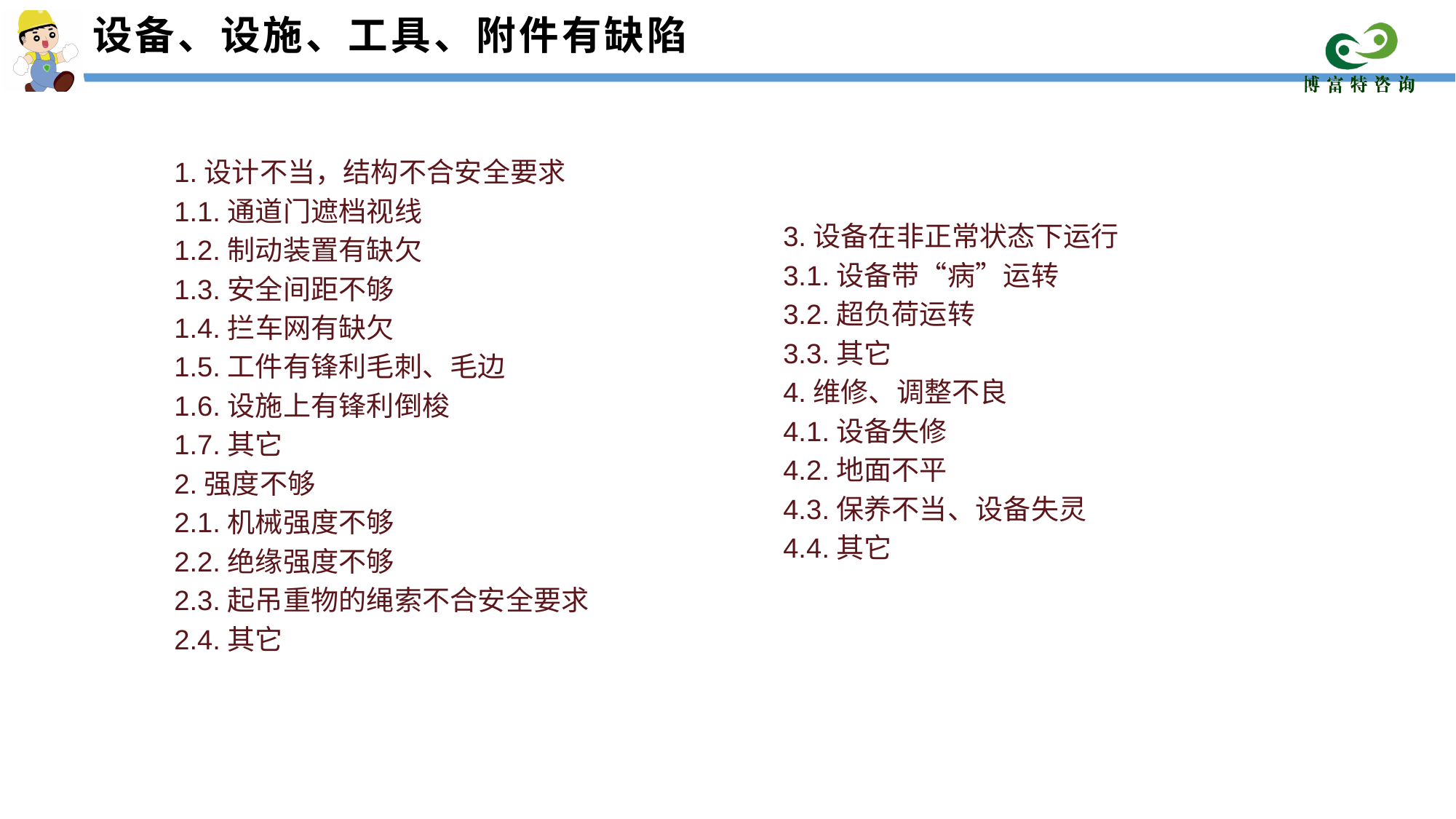

设备、设施、工具、附件有缺陷
1.设计不当，结构不合安全要求
1.1.通道门遮档视线
1.2.制动装置有缺欠
1.3.安全间距不够
1.4.拦车网有缺欠
1.5.工件有锋利毛刺、毛边
1.6.设施上有锋利倒梭
1.7.其它
2.强度不够
2.1.机械强度不够
2.2.绝缘强度不够
2.3.起吊重物的绳索不合安全要求
2.4.其它
3.设备在非正常状态下运行
3.1.设备带“病”运转
3.2.超负荷运转
3.3.其它
4.维修、调整不良
4.1.设备失修
4.2.地面不平
4.3.保养不当、设备失灵
4.4.其它